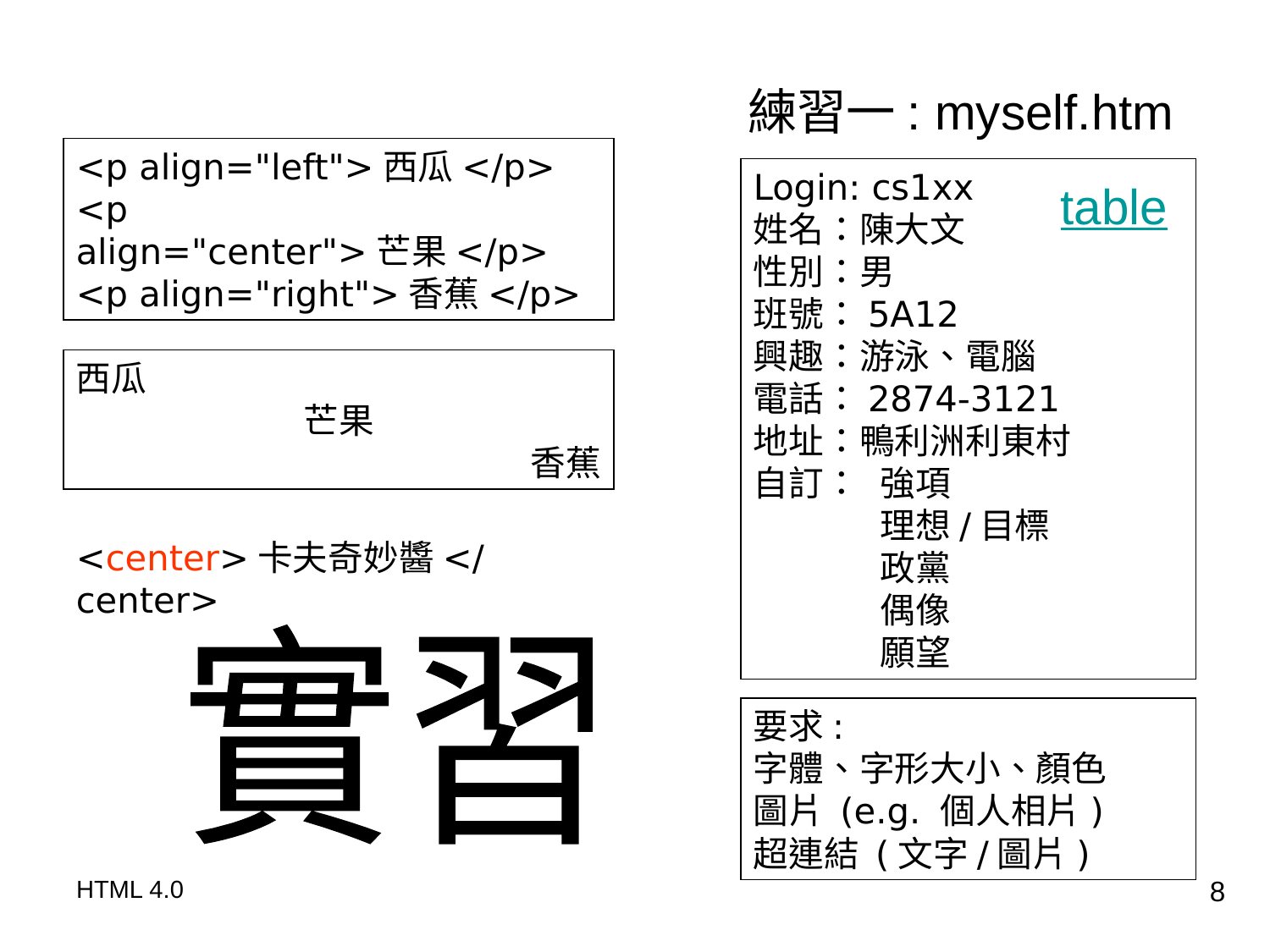

練習一: myself.htm
<p align="left">西瓜</p>
<p align="center">芒果</p>
<p align="right">香蕉</p>
Login: cs1xx
姓名：陳大文
性別：男
班號：5A12
興趣：游泳、電腦
電話：2874-3121
地址：鴨利洲利東村
自訂：	強項
	理想/目標
	政黨
	偶像
	願望
table
西瓜
芒果
香蕉
<center>卡夫奇妙醬</center>
實習
要求:
字體、字形大小、顏色
圖片 (e.g. 個人相片)
超連結 (文字/圖片)
HTML 4.0
8